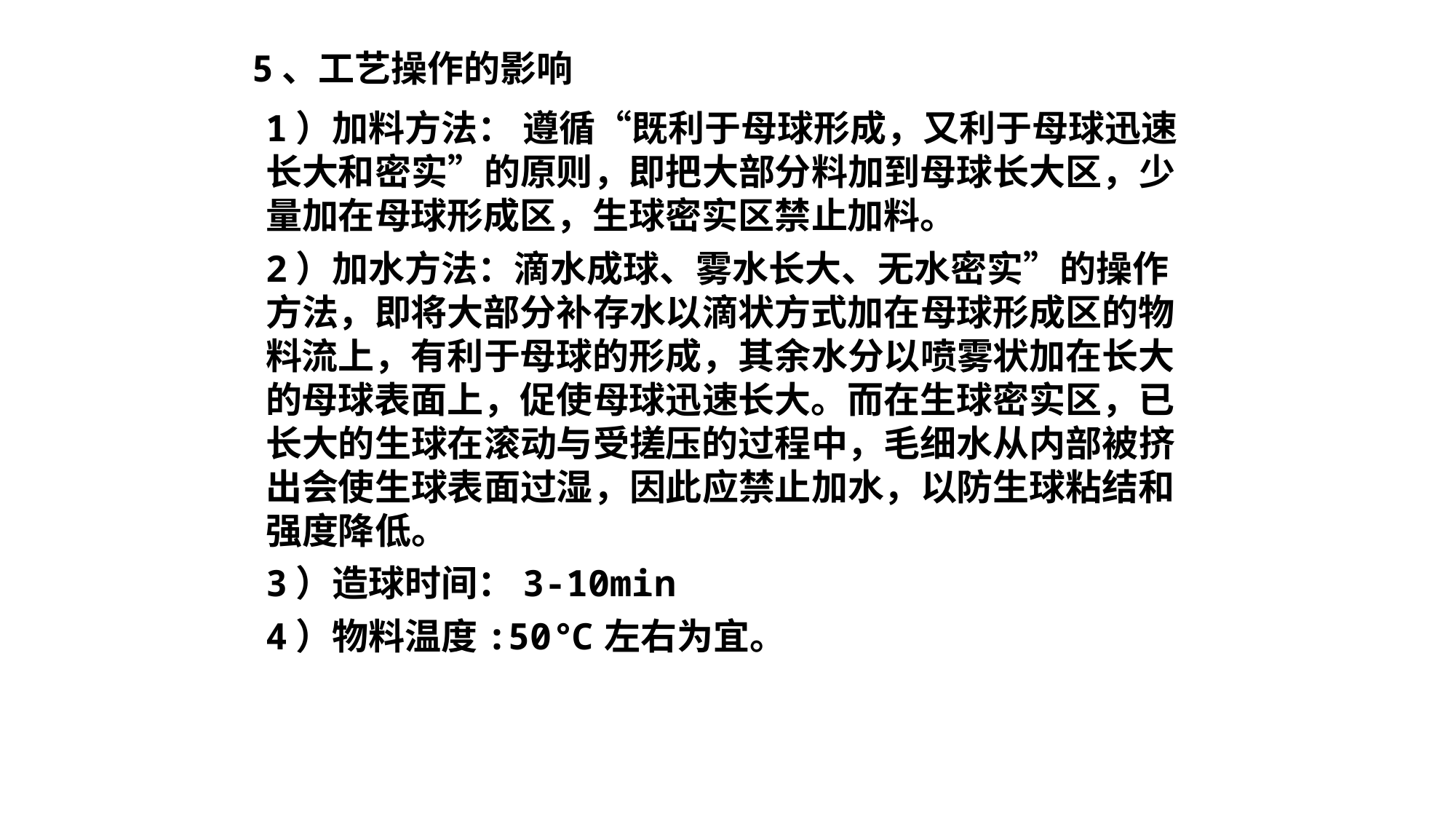

5、工艺操作的影响
1）加料方法： 遵循“既利于母球形成，又利于母球迅速长大和密实”的原则，即把大部分料加到母球长大区，少量加在母球形成区，生球密实区禁止加料。
2）加水方法：滴水成球、雾水长大、无水密实”的操作方法，即将大部分补存水以滴状方式加在母球形成区的物料流上，有利于母球的形成，其余水分以喷雾状加在长大的母球表面上，促使母球迅速长大。而在生球密实区，已长大的生球在滚动与受搓压的过程中，毛细水从内部被挤出会使生球表面过湿，因此应禁止加水，以防生球粘结和强度降低。
3）造球时间：3-10min
4）物料温度:50℃左右为宜。
27